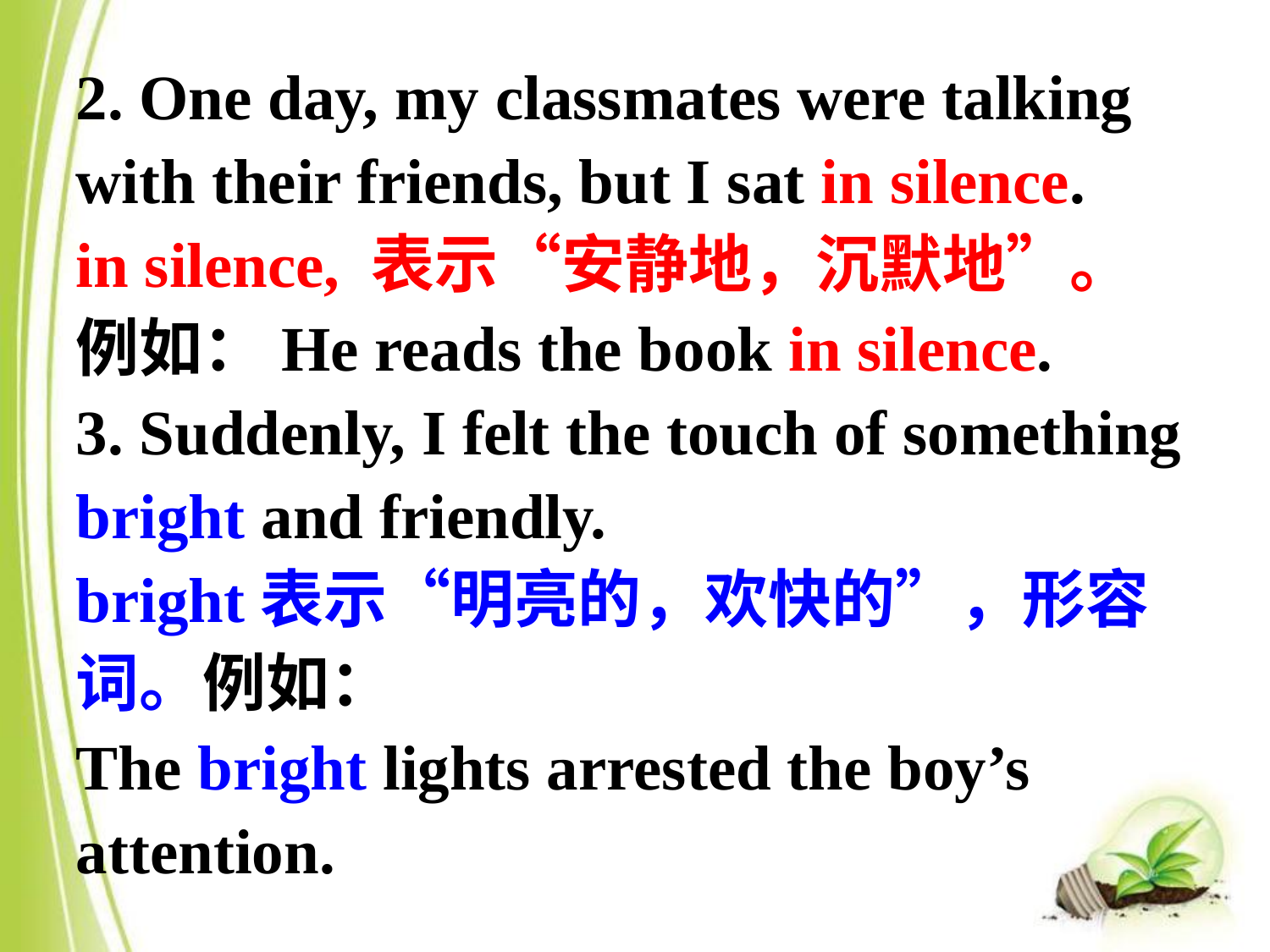

2. One day, my classmates were talking with their friends, but I sat in silence.
in silence, 表示“安静地，沉默地”。
例如：He reads the book in silence.
3. Suddenly, I felt the touch of something bright and friendly.
bright表示“明亮的，欢快的”，形容词。例如：
The bright lights arrested the boy’s attention.